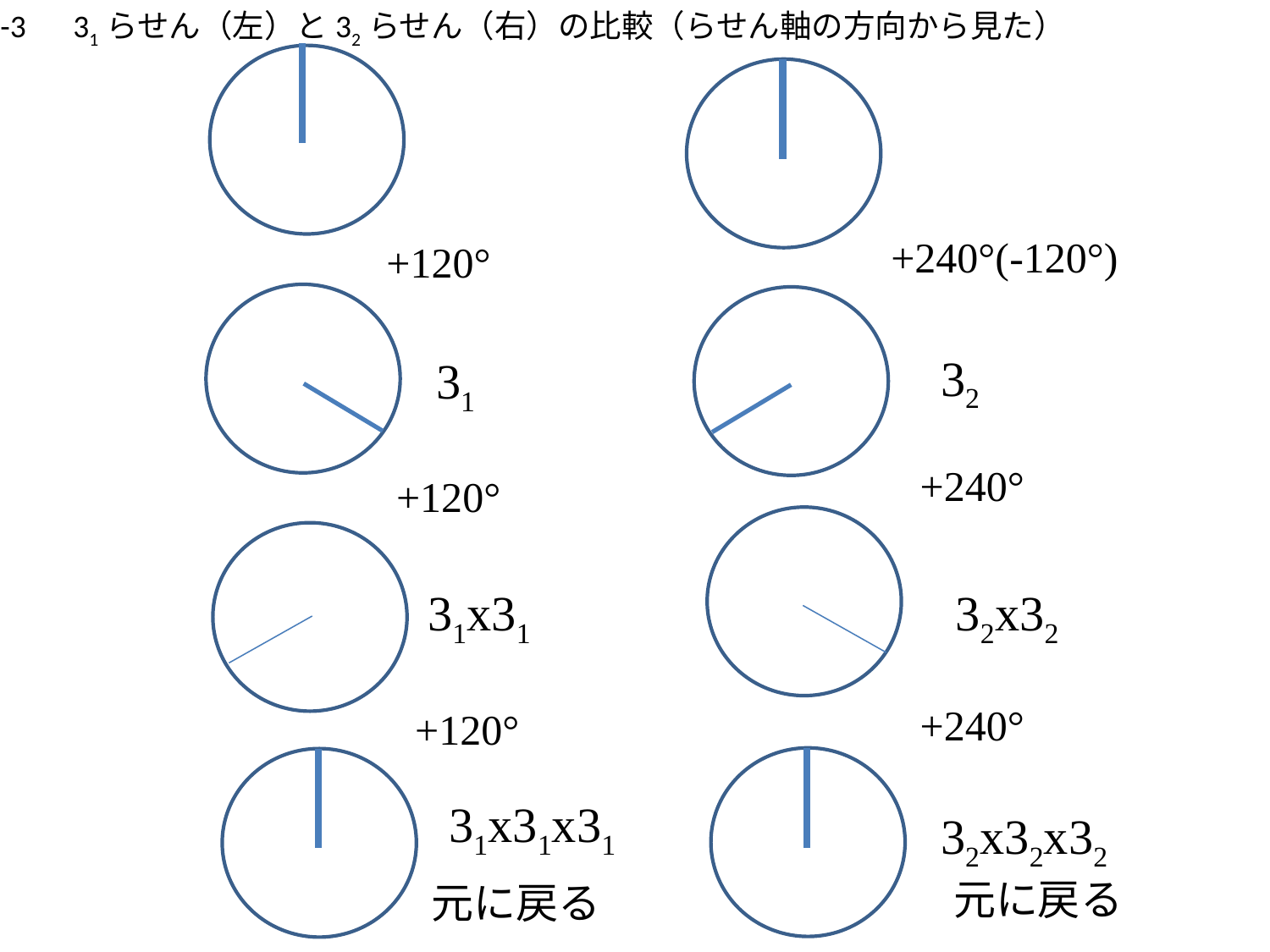

図3-3　31らせん（左）と32らせん（右）の比較（らせん軸の方向から見た）

+240°(-120°)
+120°

32

31

+240°
+120°

32x32
31x31
+240°
+120°

31x31x31
32x32x32
元に戻る
元に戻る